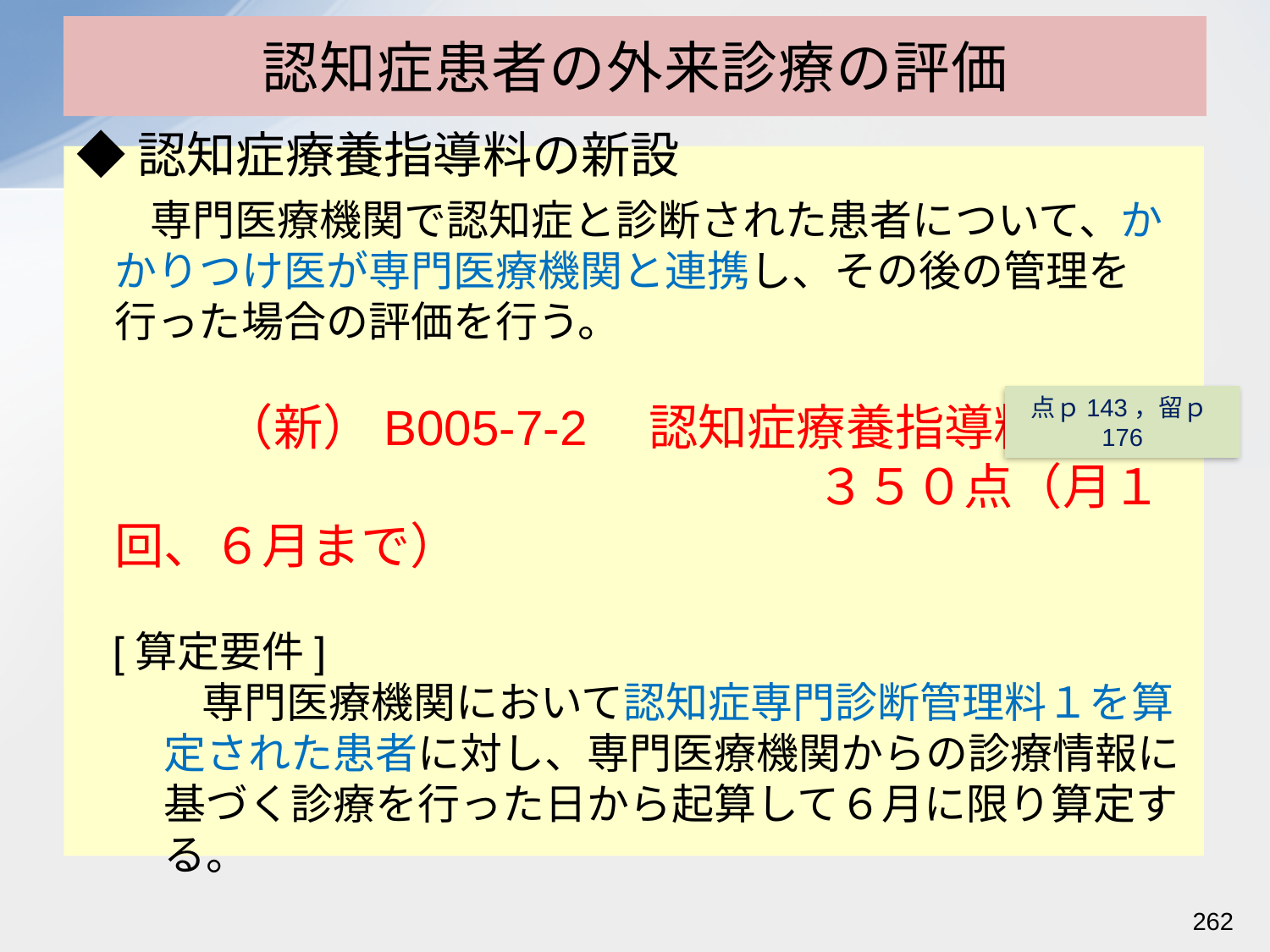

# 認知症患者の外来診療の評価
◆認知症療養指導料の新設
専門医療機関で認知症と診断された患者について、かかりつけ医が専門医療機関と連携し、その後の管理を行った場合の評価を行う。

　　　（新）B005-7-2　認知症療養指導料
　　　　　　　　　　　　　　　３５０点（月１回、６月まで）

[算定要件]
専門医療機関において認知症専門診断管理料１を算定された患者に対し、専門医療機関からの診療情報に基づく診療を行った日から起算して６月に限り算定する。
点ｐ143，留ｐ176
262